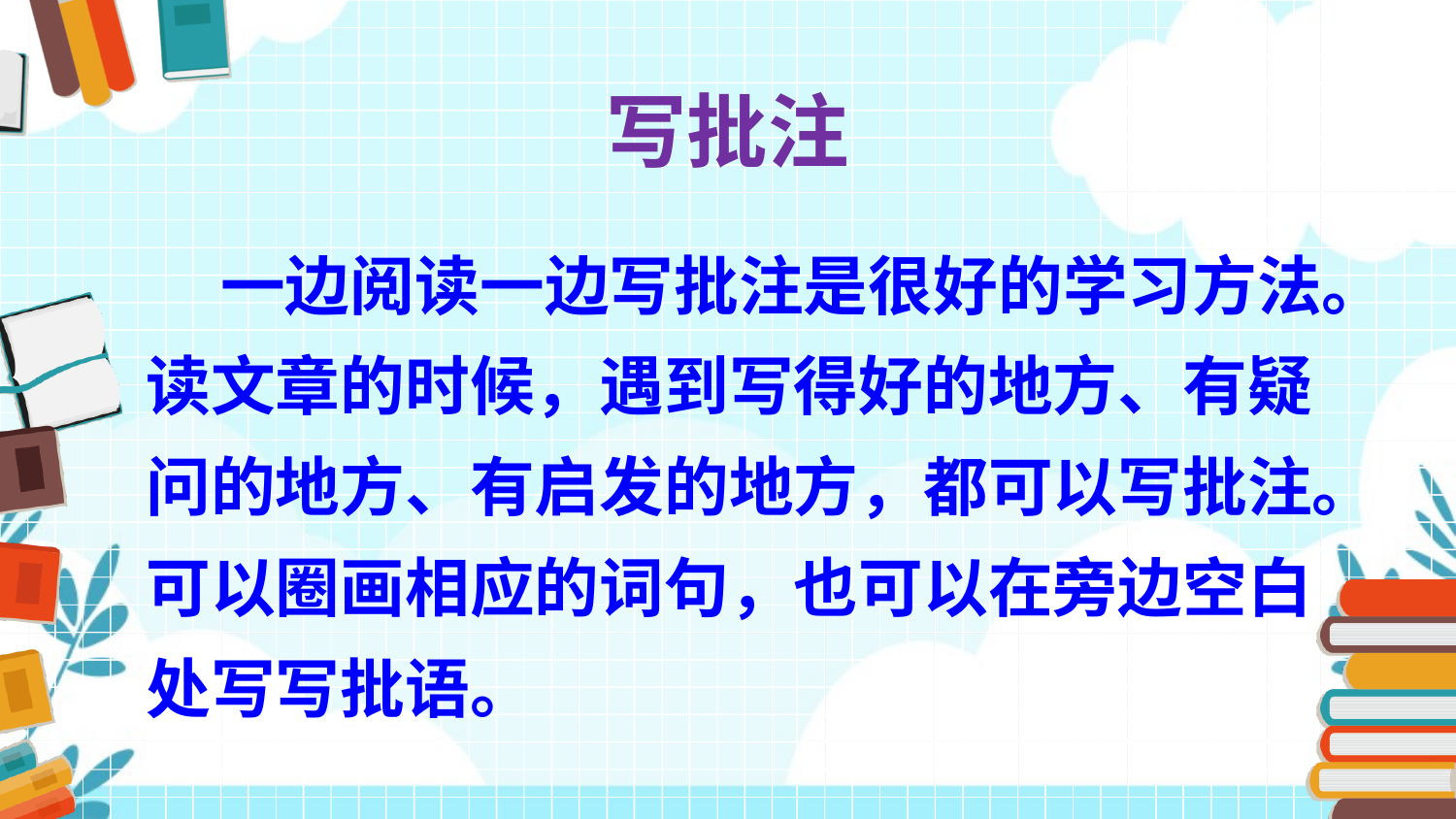

写批注
    一边阅读一边写批注是很好的学习方法。读文章的时候，遇到写得好的地方、有疑问的地方、有启发的地方，都可以写批注。可以圈画相应的词句，也可以在旁边空白处写写批语。